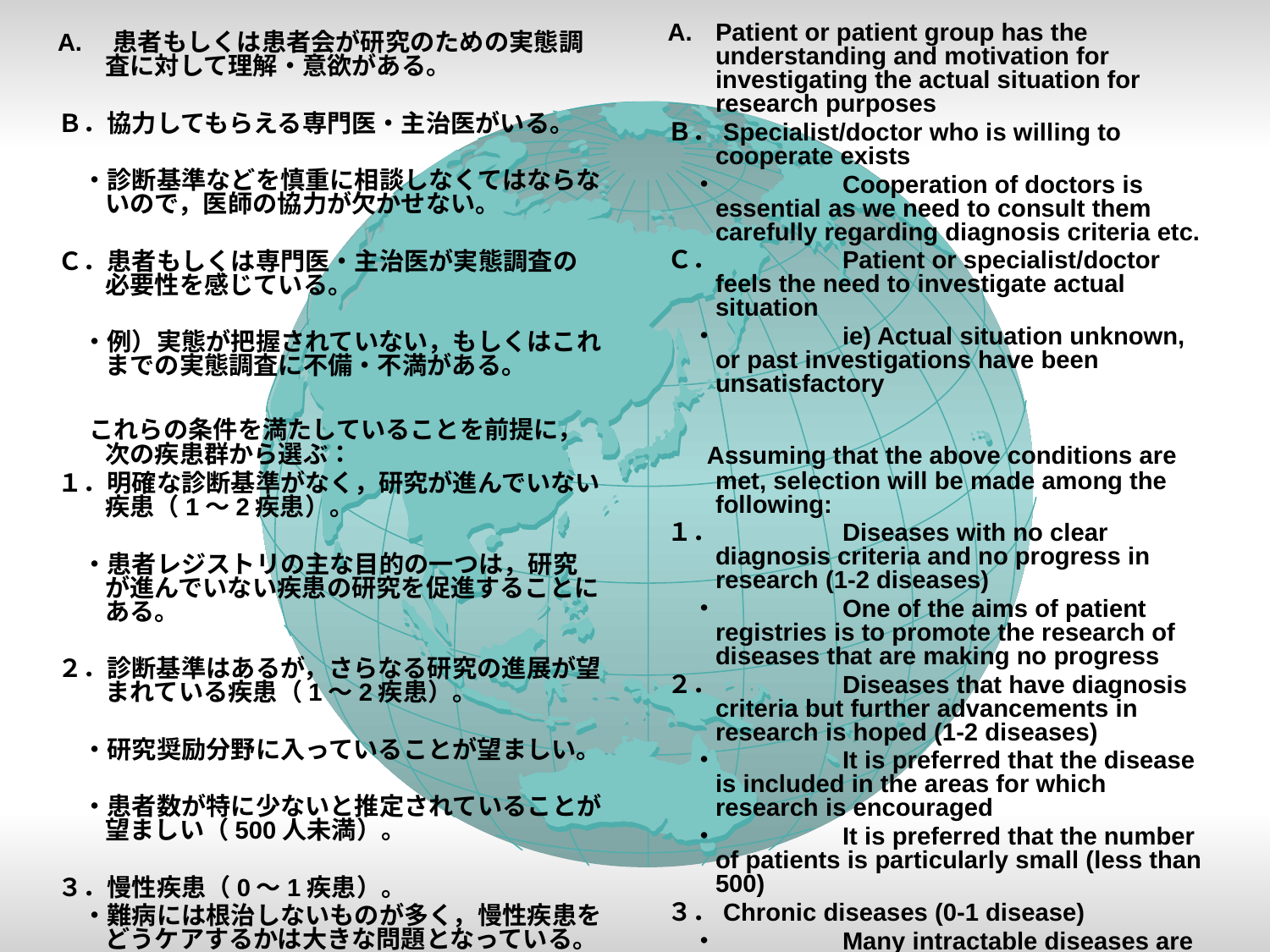

A.	Patient or patient group has the understanding and motivation for investigating the actual situation for research purposes
Ｂ．Specialist/doctor who is willing to cooperate exists
　・	Cooperation of doctors is essential as we need to consult them carefully regarding diagnosis criteria etc.
Ｃ．	Patient or specialist/doctor feels the need to investigate actual situation
　・	ie) Actual situation unknown, or past investigations have been unsatisfactory

　Assuming that the above conditions are met, selection will be made among the following:
１．	Diseases with no clear diagnosis criteria and no progress in research (1-2 diseases)
　・	One of the aims of patient registries is to promote the research of diseases that are making no progress
２．	Diseases that have diagnosis criteria but further advancements in research is hoped (1-2 diseases)
　・	It is preferred that the disease is included in the areas for which research is encouraged
　・	It is preferred that the number of patients is particularly small (less than 500)
３．Chronic diseases (0-1 disease)
　・	Many intractable diseases are incurable and care for chronic diseases is a major issue
A.　患者もしくは患者会が研究のための実態調査に対して理解・意欲がある。

Ｂ．協力してもらえる専門医・主治医がいる。

　・診断基準などを慎重に相談しなくてはならないので，医師の協力が欠かせない。

Ｃ．患者もしくは専門医・主治医が実態調査の必要性を感じている。

　・例）実態が把握されていない，もしくはこれまでの実態調査に不備・不満がある。

　これらの条件を満たしていることを前提に，次の疾患群から選ぶ：
１．明確な診断基準がなく，研究が進んでいない疾患（1〜2疾患）。

　・患者レジストリの主な目的の一つは，研究が進んでいない疾患の研究を促進することにある。

２．診断基準はあるが，さらなる研究の進展が望まれている疾患（1〜2疾患）。

　・研究奨励分野に入っていることが望ましい。

　・患者数が特に少ないと推定されていることが望ましい（500人未満）。

３．慢性疾患（0〜1疾患）。
　・難病には根治しないものが多く，慢性疾患をどうケアするかは大きな問題となっている。